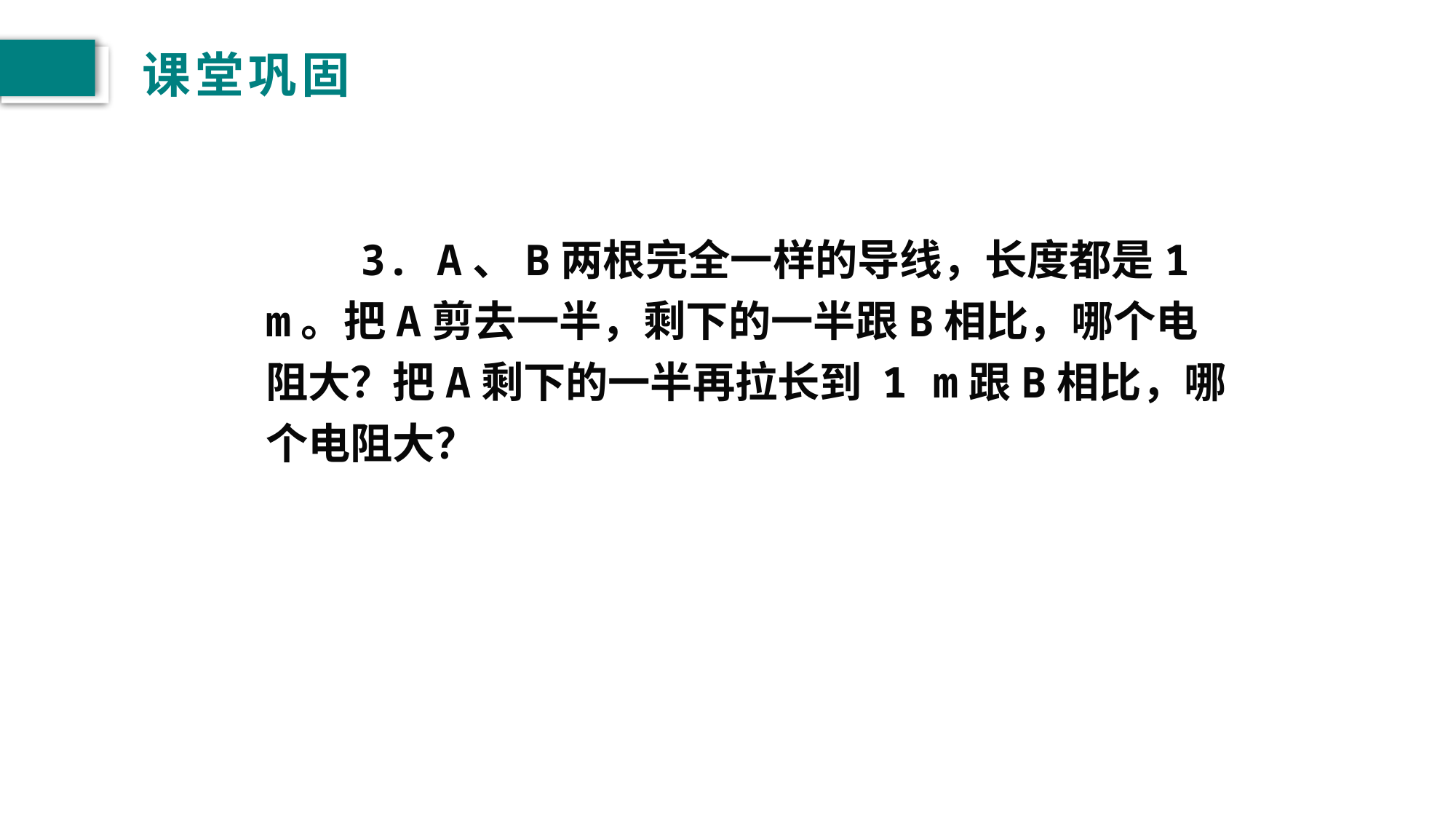

# 课堂巩固
　　3. A、B两根完全一样的导线，长度都是1 m。把A剪去一半，剩下的一半跟B相比，哪个电阻大？把A剩下的一半再拉长到 1 m跟B相比，哪个电阻大？